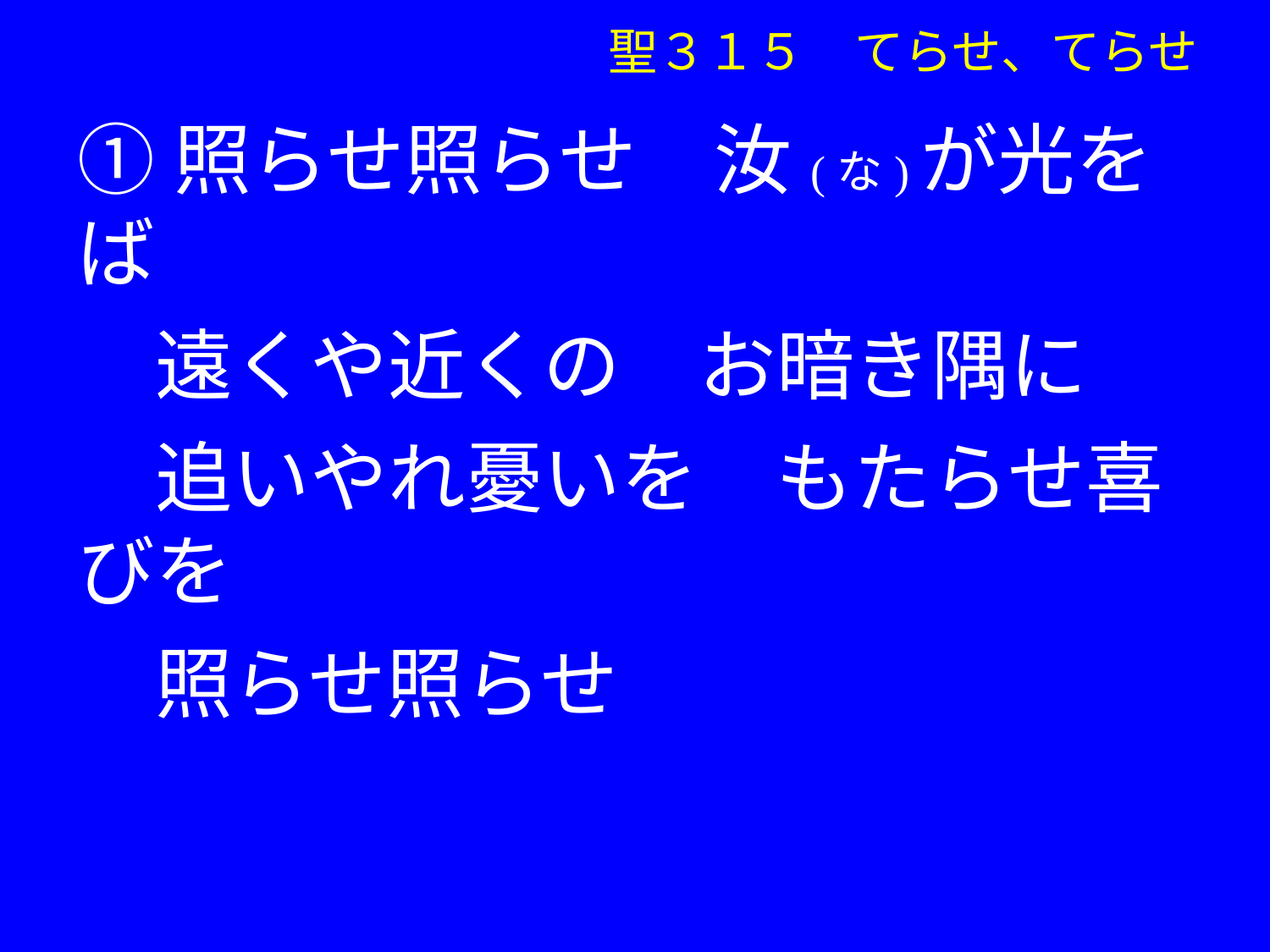

聖３１５　てらせ、てらせ
①照らせ照らせ　汝(な)が光をば
　遠くや近くの　お暗き隅に
　追いやれ憂いを　もたらせ喜びを
　照らせ照らせ